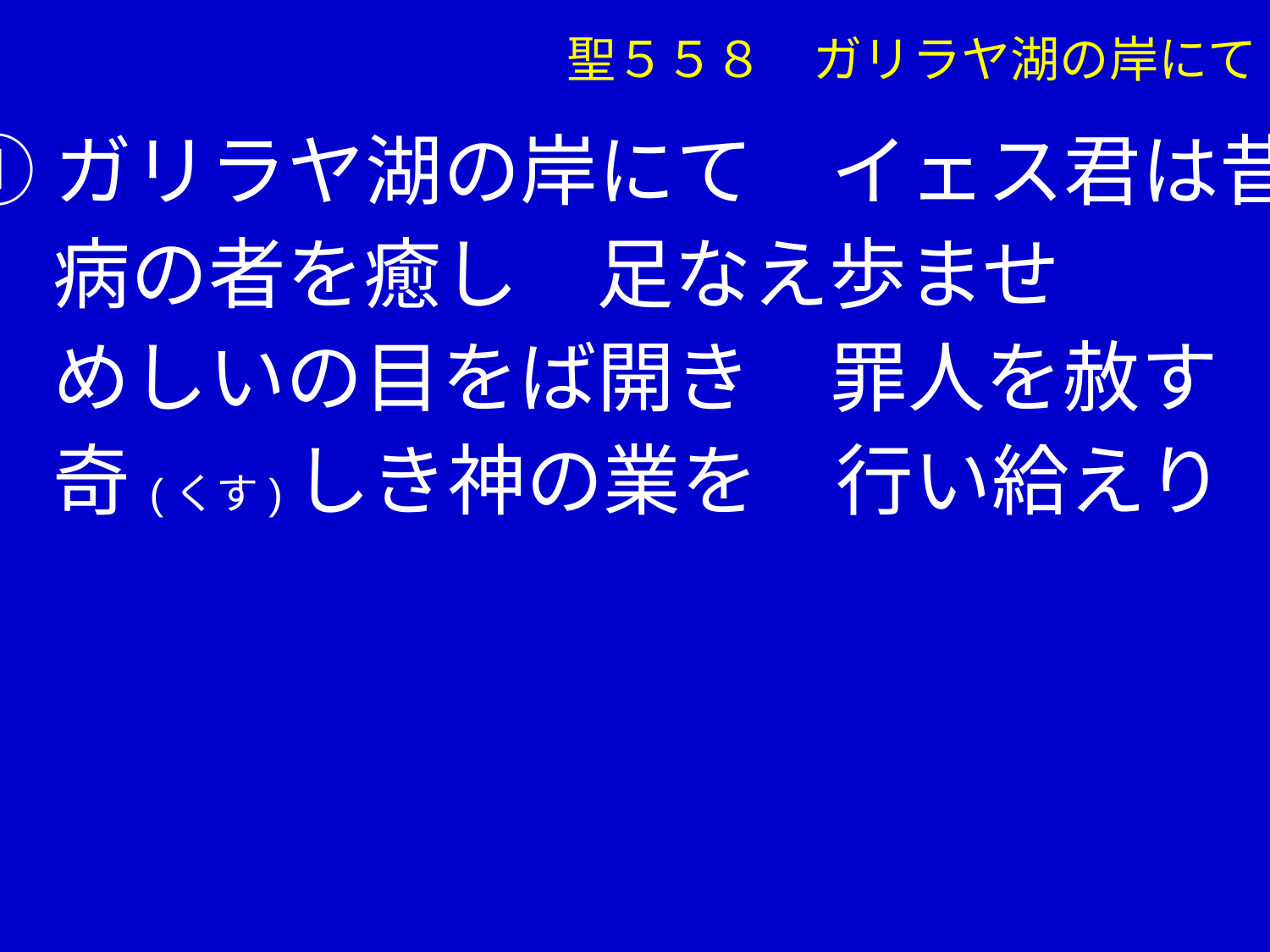

①ガリラヤ湖の岸にて　イェス君は昔
　  病の者を癒し　足なえ歩ませ
　  めしいの目をば開き　罪人を赦す
　  奇(くす)しき神の業を　行い給えり

聖５５８　ガリラヤ湖の岸にて